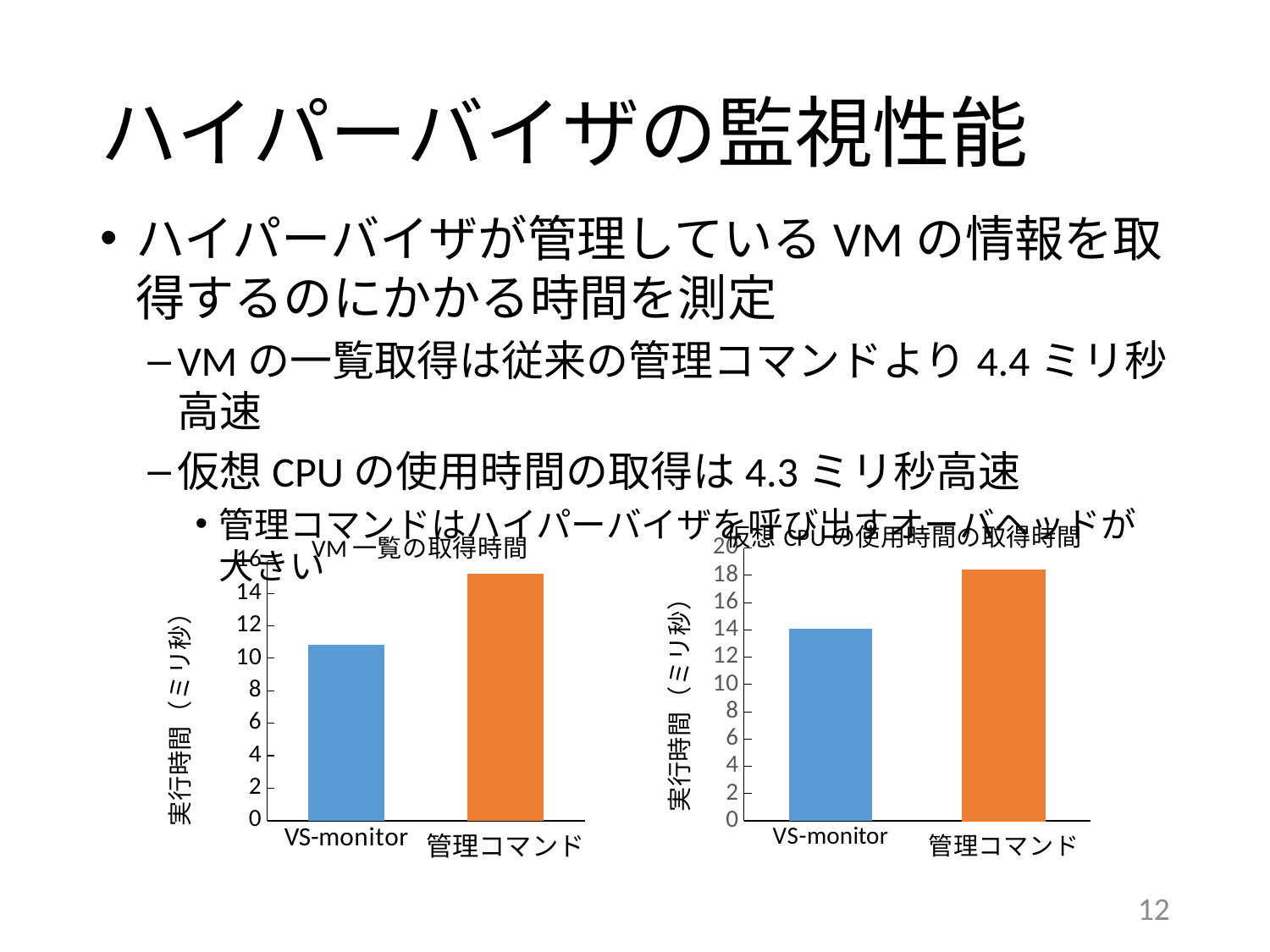

# ハイパーバイザの監視性能
ハイパーバイザが管理しているVMの情報を取得するのにかかる時間を測定
VMの一覧取得は従来の管理コマンドより4.4ミリ秒高速
仮想CPUの使用時間の取得は4.3ミリ秒高速
管理コマンドはハイパーバイザを呼び出すオーバヘッドが大きい

### Chart: 仮想CPUの使用時間の取得時間

| Category |  |
|---|---|
| VS-monitor | 14.1 |
| 管理コマンド | 18.4 |

### Chart: VM一覧の取得時間

| Category |  |
|---|---|
| VS-monitor | 10.8 |
| 管理コマンド | 15.2 |
12